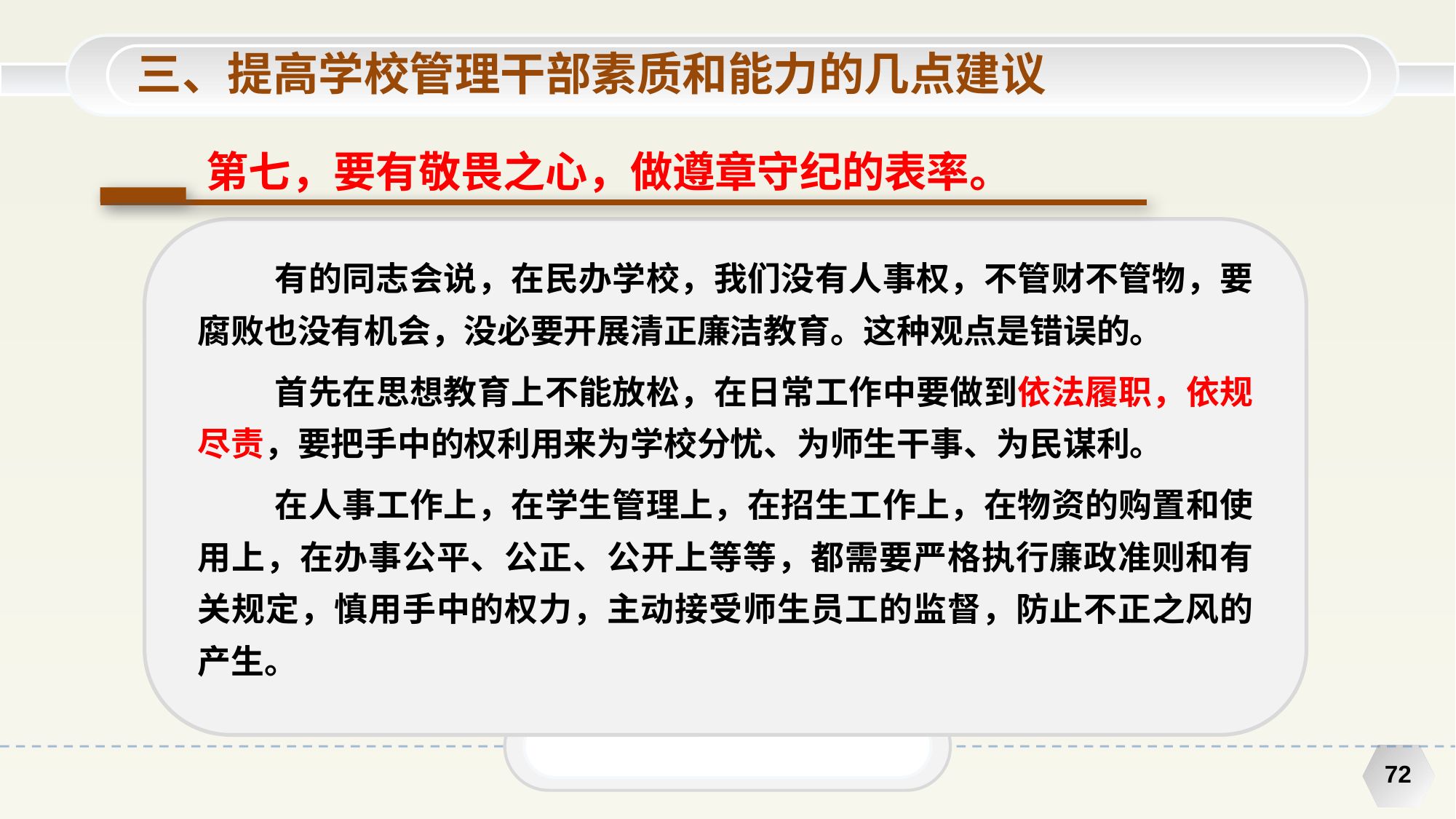

三、提高学校管理干部素质和能力的几点建议
第七，要有敬畏之心，做遵章守纪的表率。

有的同志会说，在民办学校，我们没有人事权，不管财不管物，要腐败也没有机会，没必要开展清正廉洁教育。这种观点是错误的。
首先在思想教育上不能放松，在日常工作中要做到依法履职，依规尽责，要把手中的权利用来为学校分忧、为师生干事、为民谋利。
在人事工作上，在学生管理上，在招生工作上，在物资的购置和使用上，在办事公平、公正、公开上等等，都需要严格执行廉政准则和有关规定，慎用手中的权力，主动接受师生员工的监督，防止不正之风的产生。